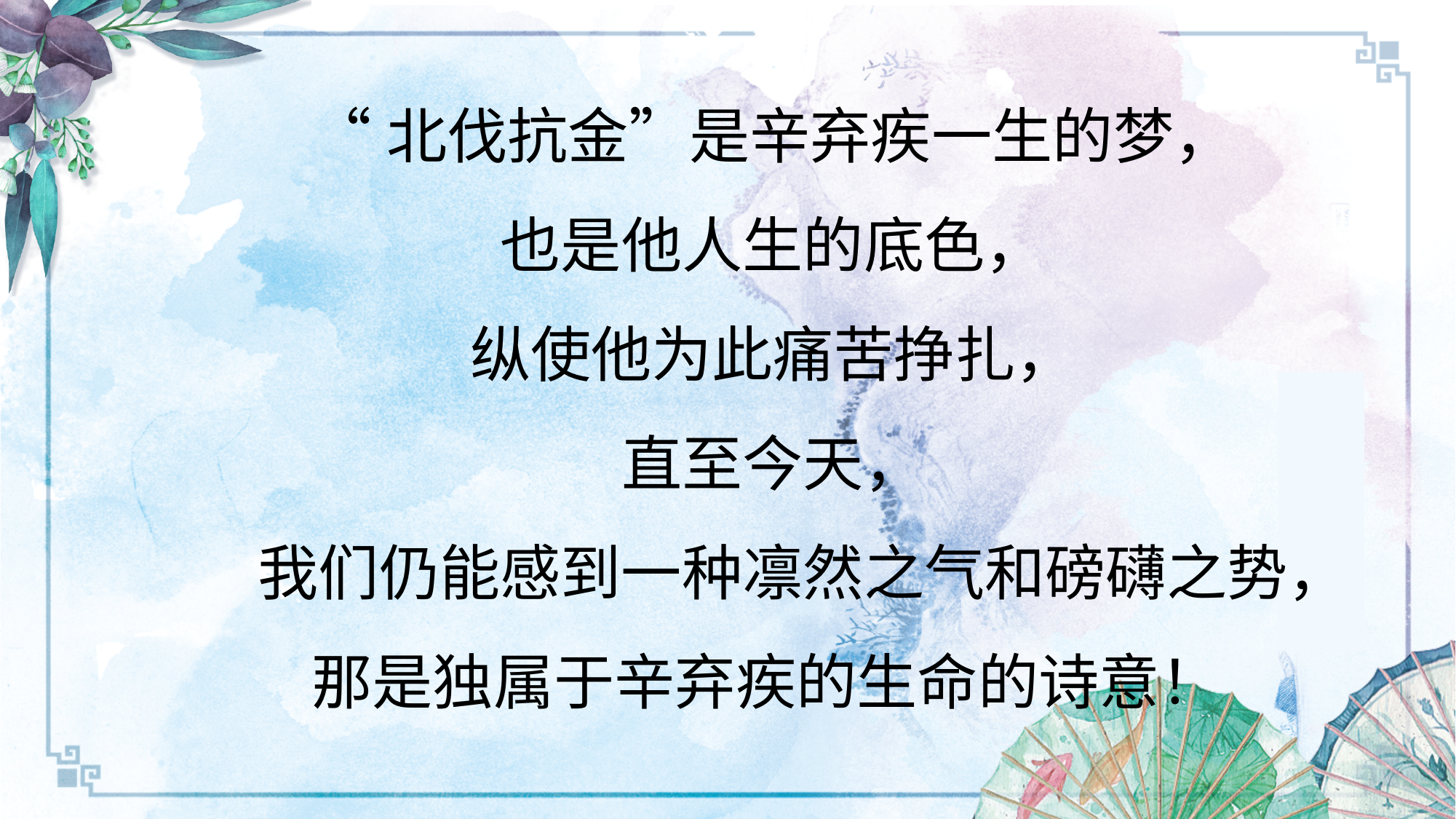

“北伐抗金”是辛弃疾一生的梦，
也是他人生的底色，
纵使他为此痛苦挣扎，
直至今天，
我们仍能感到一种凛然之气和磅礴之势，
那是独属于辛弃疾的生命的诗意！